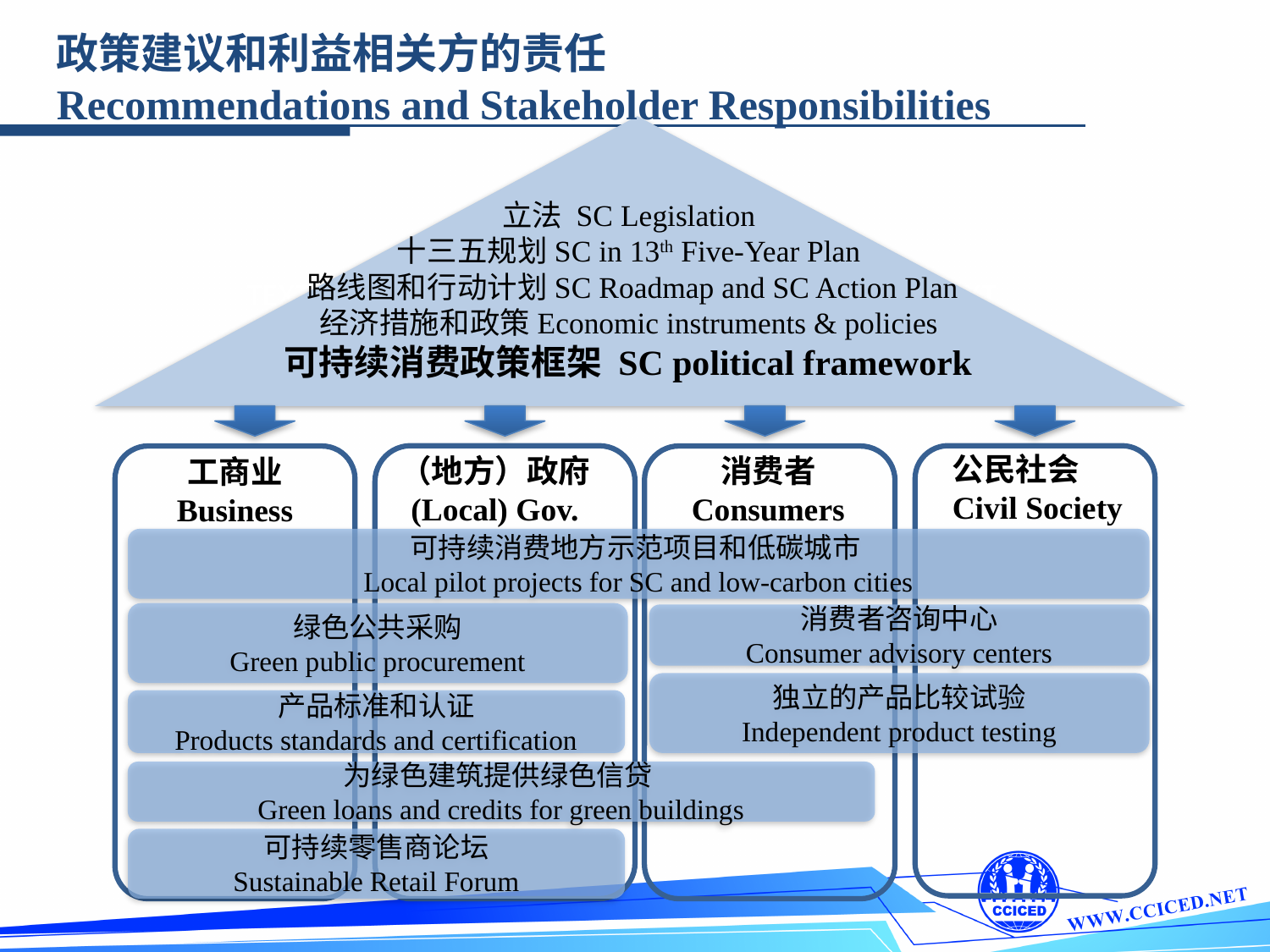

政策建议和利益相关方的责任
Recommendations and Stakeholder Responsibilities

立法 SC Legislation
十三五规划SC in 13th Five-Year Plan
路线图和行动计划SC Roadmap and SC Action Plan
经济措施和政策Economic instruments & policies
可持续消费政策框架 SC political framework

TEXT
TEXT
TEXT
TEXT

公民社会
Civil Society
（地方）政府
(Local) Gov.
消费者
Consumers

工商业
Business

可持续消费地方示范项目和低碳城市
Local pilot projects for SC and low-carbon cities
绿色公共采购
Green public procurement
消费者咨询中心
Consumer advisory centers
独立的产品比较试验
Independent product testing
产品标准和认证
Products standards and certification
为绿色建筑提供绿色信贷
Green loans and credits for green buildings
可持续零售商论坛
Sustainable Retail Forum